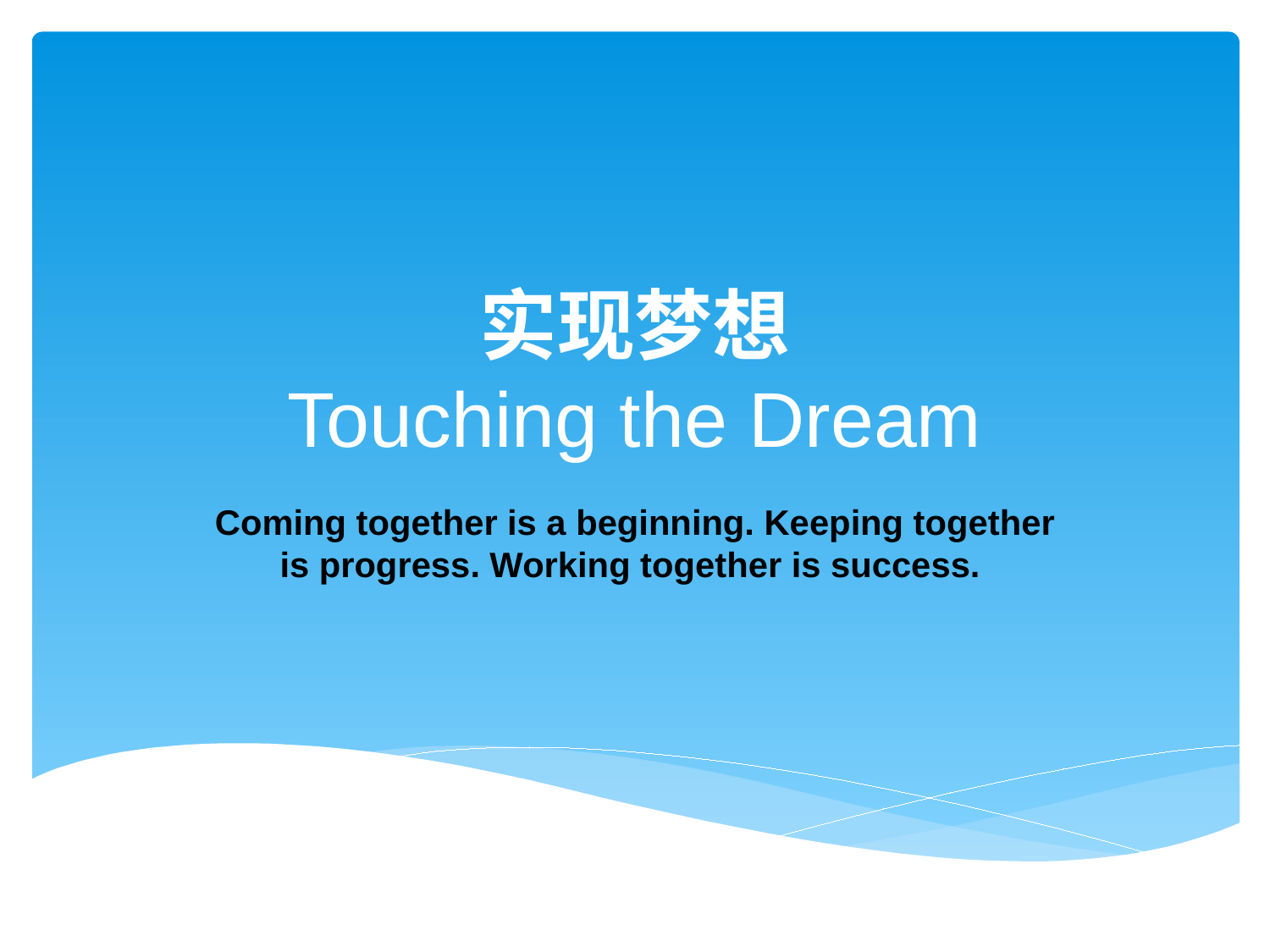

# 实现梦想 Touching the Dream
Coming together is a beginning. Keeping together is progress. Working together is success.